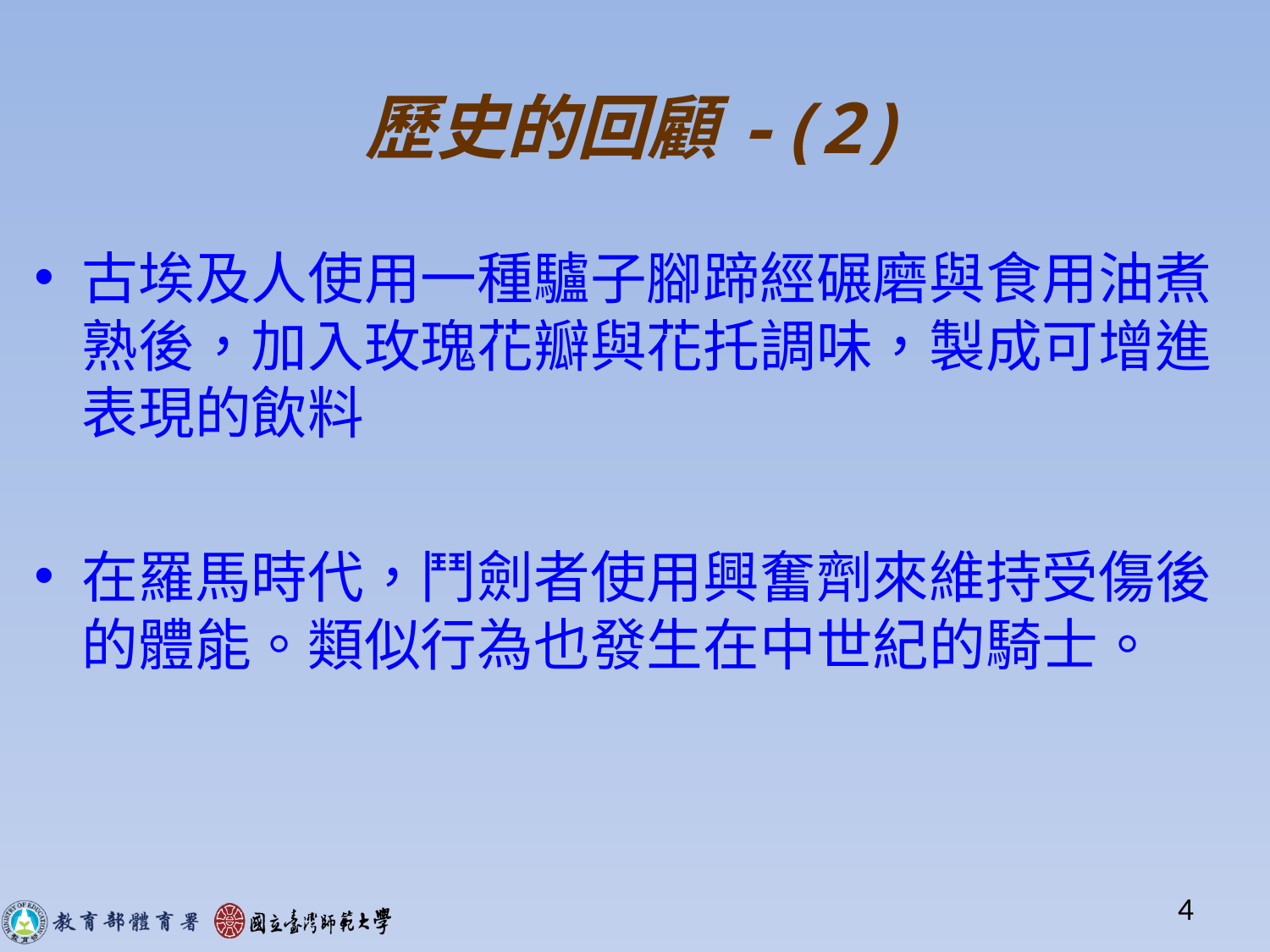

歷史的回顧-(2)
古埃及人使用一種驢子腳蹄經碾磨與食用油煮熟後，加入玫瑰花瓣與花托調味，製成可增進表現的飲料

在羅馬時代，鬥劍者使用興奮劑來維持受傷後的體能。類似行為也發生在中世紀的騎士。

4